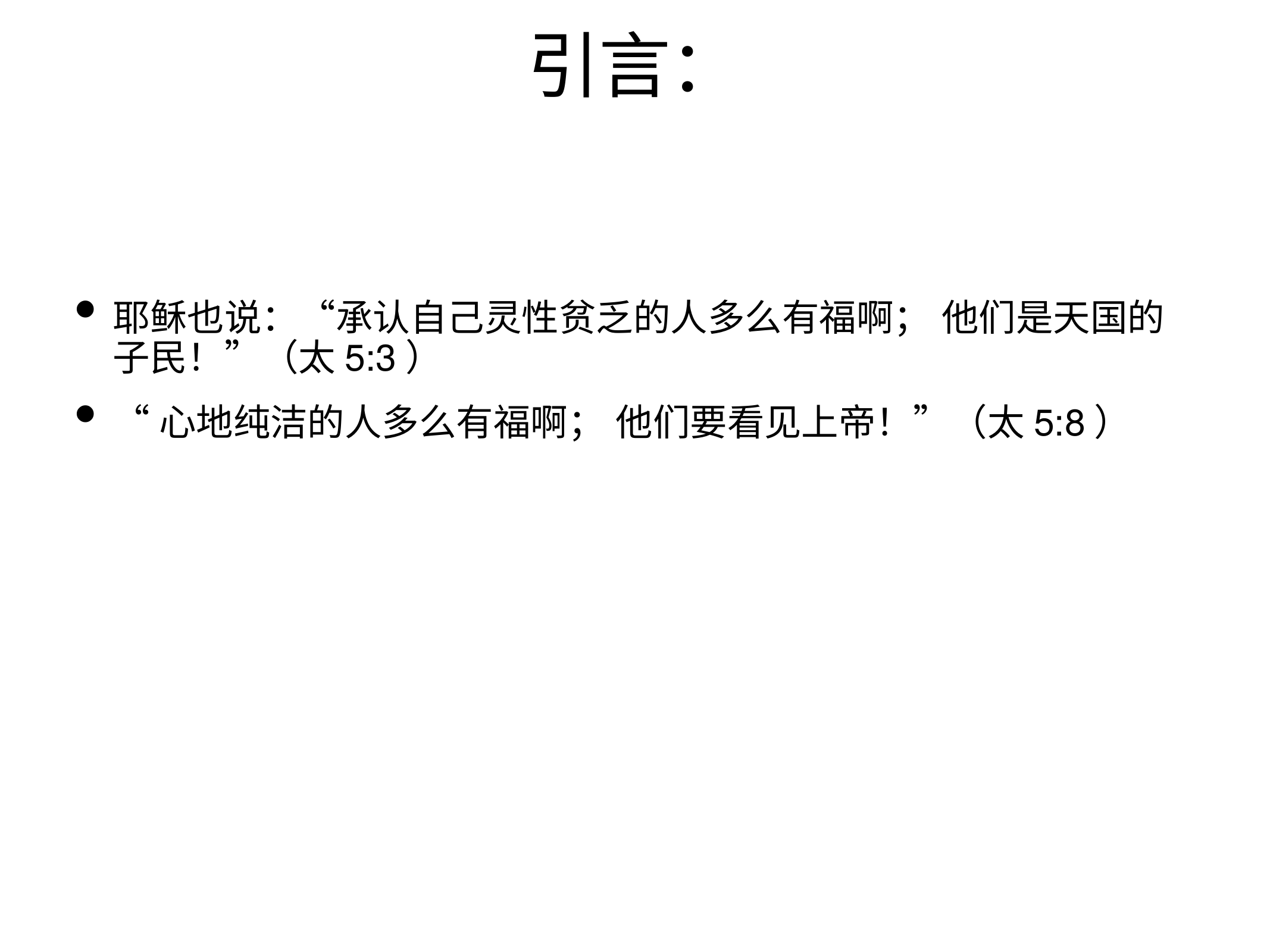

# 引言：

耶稣也说：“承认自己灵性贫乏的人多么有福啊； 他们是天国的子民！”（太5:3）
“心地纯洁的人多么有福啊； 他们要看见上帝！”（太5:8）